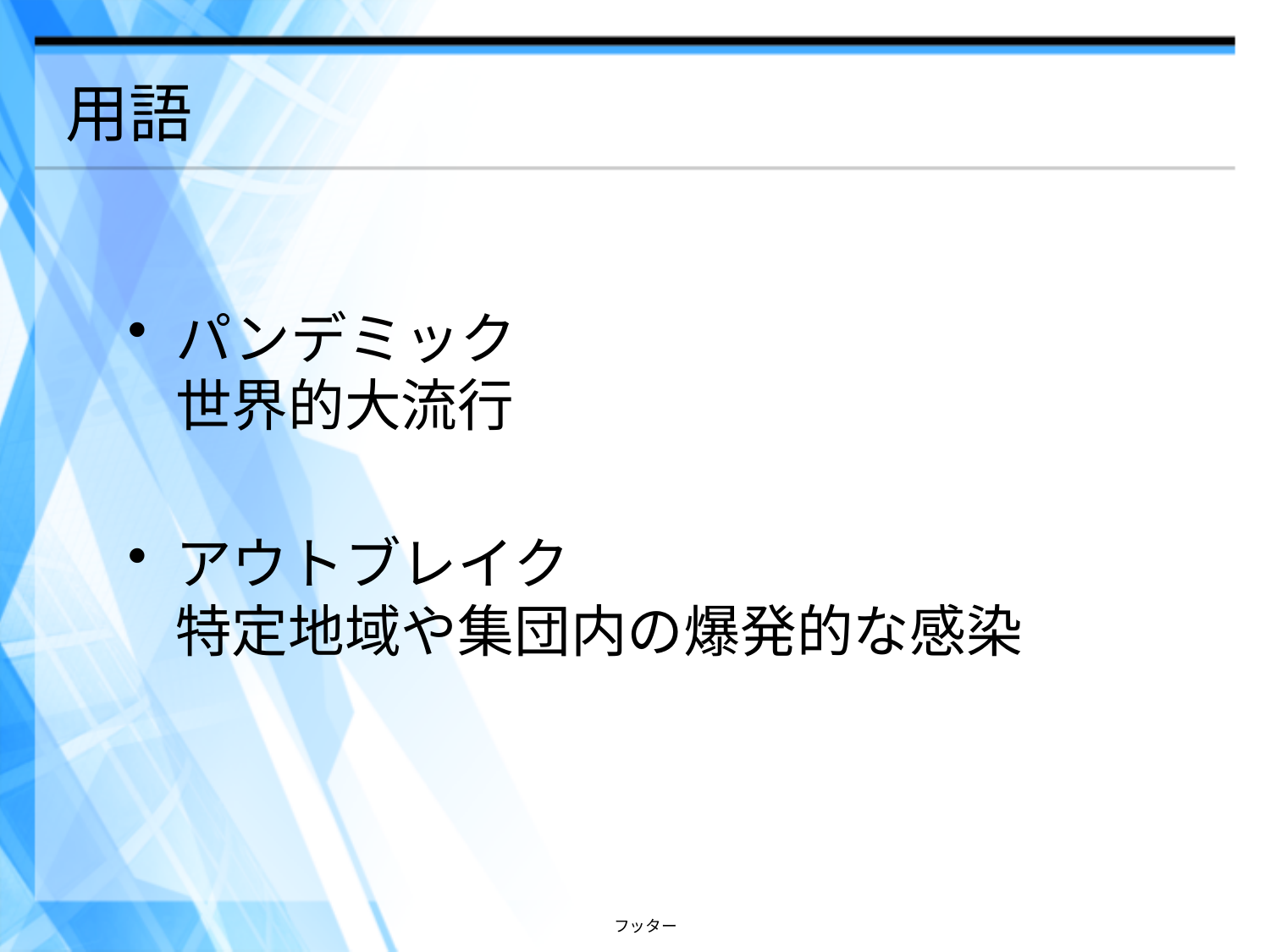

# 用語
パンデミック
世界的大流行

アウトブレイク
特定地域や集団内の爆発的な感染
フッター